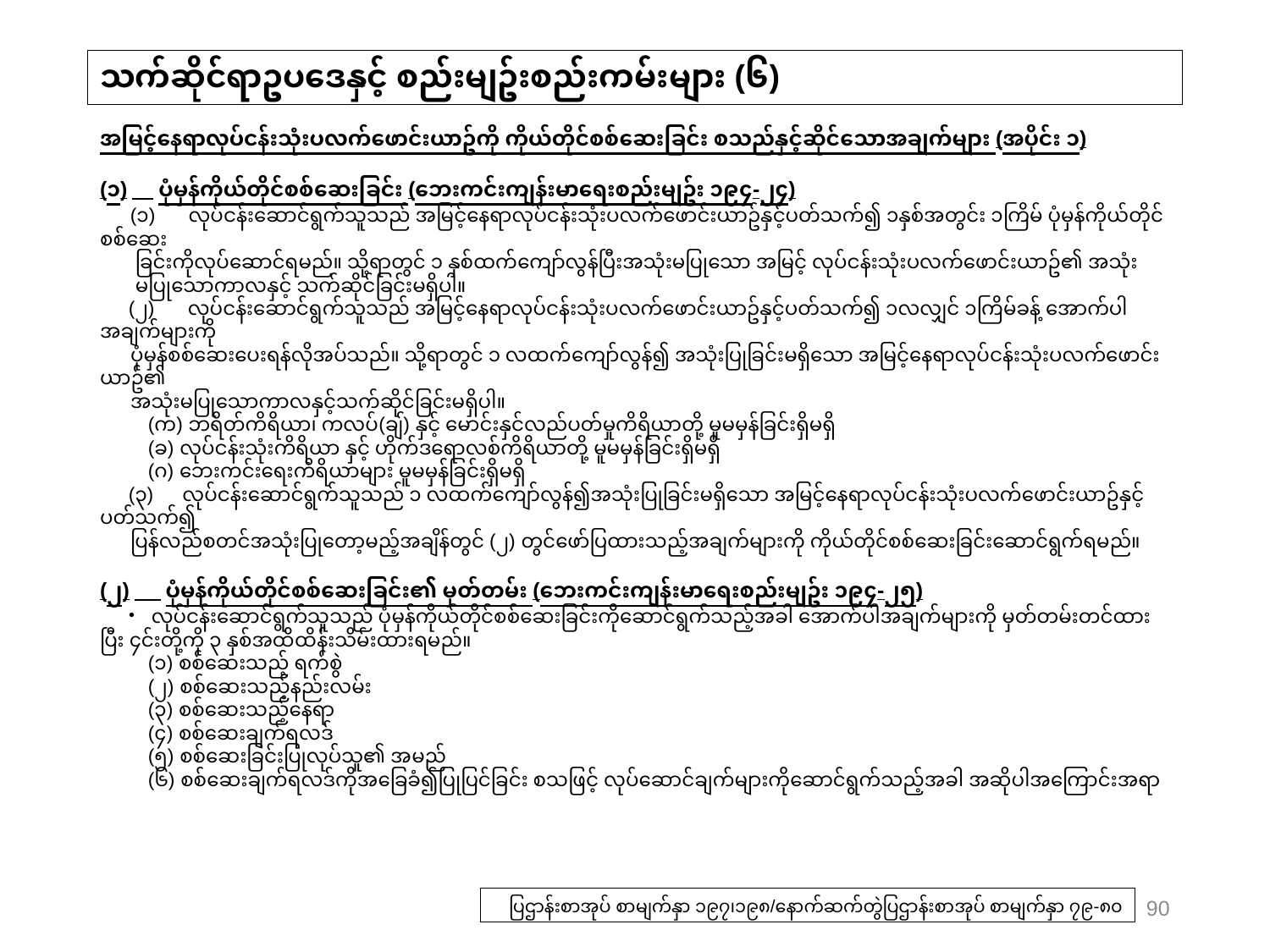

# သက်ဆိုင်ရာဥပဒေနှင့် စည်းမျဥ်းစည်းကမ်းများ (၆)
အမြင့်နေရာလုပ်ငန်းသုံးပလက်ဖောင်းယာဥ်ကို ကိုယ်တိုင်စစ်ဆေးခြင်း စသည်နှင့်ဆိုင်သောအချက်များ (အပိုင်း ၁)

(၁)　ပုံမှန်ကိုယ်တိုင်စစ်ဆေးခြင်း (ဘေးကင်းကျန်းမာရေးစည်းမျဥ်း ၁၉၄-၂၄)
　 (၁)　 လုပ်ငန်းဆောင်ရွက်သူသည် အမြင့်နေရာလုပ်ငန်းသုံးပလက်ဖောင်းယာဥ်နှင့်ပတ်သက်၍ ၁နှစ်အတွင်း ၁ကြိမ် ပုံမှန်ကိုယ်တိုင်စစ်ဆေး
       ခြင်းကိုလုပ်ဆောင်ရမည်။ သို့ရာတွင် ၁ နှစ်ထက်ကျော်လွန်ပြီးအသုံးမပြုသော အမြင့် လုပ်ငန်းသုံးပလက်ဖောင်းယာဥ်၏ အသုံး
       မပြုသောကာလနှင့် သက်ဆိုင်ခြင်းမရှိပါ။
　 (၂)　 လုပ်ငန်းဆောင်ရွက်သူသည် အမြင့်နေရာလုပ်ငန်းသုံးပလက်ဖောင်းယာဥ်နှင့်ပတ်သက်၍ ၁လလျှင် ၁ကြိမ်ခန့် အောက်ပါအချက်များကို
      ပုံမှန်စစ်ဆေးပေးရန်လိုအပ်သည်။ သို့ရာတွင် ၁ လထက်ကျော်လွန်၍ အသုံးပြုခြင်းမရှိသော အမြင့်နေရာလုပ်ငန်းသုံးပလက်ဖောင်းယာဥ်၏
      အသုံးမပြုသောကာလနှင့်သက်ဆိုင်ခြင်းမရှိပါ။
　　 (က) ဘရိတ်ကိရိယာ၊ ကလပ်(ချ်) နှင့် မောင်းနှင်လည်ပတ်မှုကိရိယာတို့ မူမမှန်ခြင်းရှိမရှိ
　　 (ခ) လုပ်ငန်းသုံးကိရိယာ နှင့် ဟိုက်ဒရောလစ်ကိရိယာတို့ မူမမှန်ခြင်းရှိမရှိ
　　 (ဂ) ဘေးကင်းရေးကိရိယာများ မူမမှန်ခြင်းရှိမရှိ
　 (၃)　လုပ်ငန်းဆောင်ရွက်သူသည် ၁ လထက်ကျော်လွန်၍အသုံးပြုခြင်းမရှိသော အမြင့်နေရာလုပ်ငန်းသုံးပလက်ဖောင်းယာဥ်နှင့်ပတ်သက်၍
      ပြန်လည်စတင်အသုံးပြုတော့မည့်အချိန်တွင် (၂) တွင်ဖော်ပြထားသည့်အချက်များကို ကိုယ်တိုင်စစ်ဆေးခြင်းဆောင်ရွက်ရမည်။

(၂)　 ပုံမှန်ကိုယ်တိုင်စစ်ဆေးခြင်း၏ မှတ်တမ်း (ဘေးကင်းကျန်းမာရေးစည်းမျဥ်း ၁၉၄-၂၅)
　・ လုပ်ငန်းဆောင်ရွက်သူသည် ပုံမှန်ကိုယ်တိုင်စစ်ဆေးခြင်းကိုဆောင်ရွက်သည့်အခါ အောက်ပါအချက်များကို မှတ်တမ်းတင်ထားပြီး ၄င်းတို့ကို ၃ နှစ်အထိထိန်းသိမ်းထားရမည်။
　　 (၁) စစ်ဆေးသည့် ရက်စွဲ
　　 (၂) စစ်ဆေးသည့်နည်းလမ်း
　　 (၃) စစ်ဆေးသည့်နေရာ
　　 (၄) စစ်ဆေးချက်ရလဒ်
　　 (၅) စစ်ဆေးခြင်းပြုလုပ်သူ၏ အမည်
　　 (၆) စစ်ဆေးချက်ရလဒ်ကိုအခြေခံ၍ပြုပြင်ခြင်း စသဖြင့် လုပ်ဆောင်ချက်များကိုဆောင်ရွက်သည့်အခါ အဆိုပါအကြောင်းအရာ
90
ပြဌာန်းစာအုပ် စာမျက်နှာ ၁၉၇၊၁၉၈/နောက်ဆက်တွဲပြဌာန်းစာအုပ် စာမျက်နှာ ၇၉-၈၀